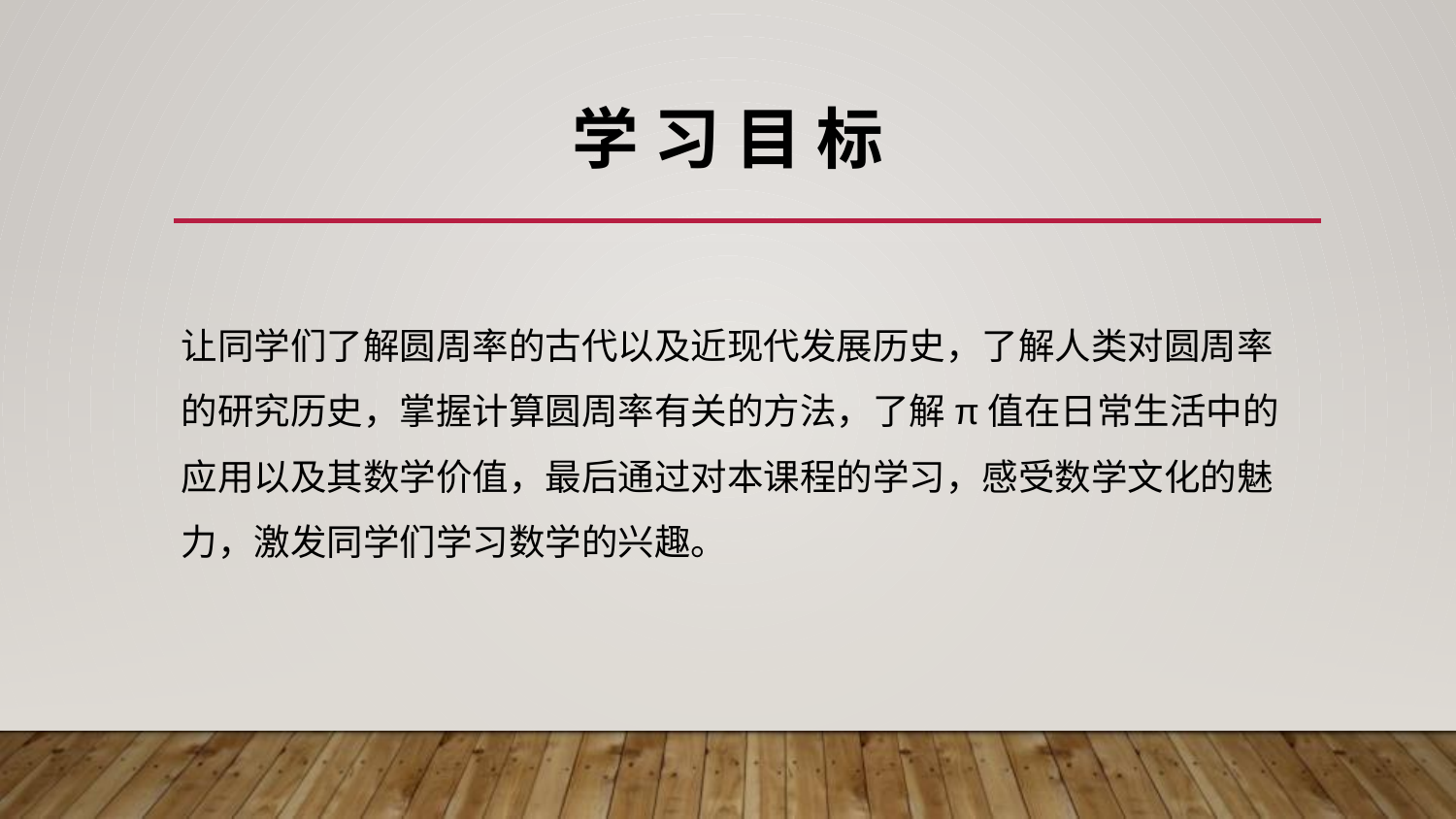

学 习 目 标
让同学们了解圆周率的古代以及近现代发展历史，了解人类对圆周率的研究历史，掌握计算圆周率有关的方法，了解π值在日常生活中的应用以及其数学价值，最后通过对本课程的学习，感受数学文化的魅力，激发同学们学习数学的兴趣。